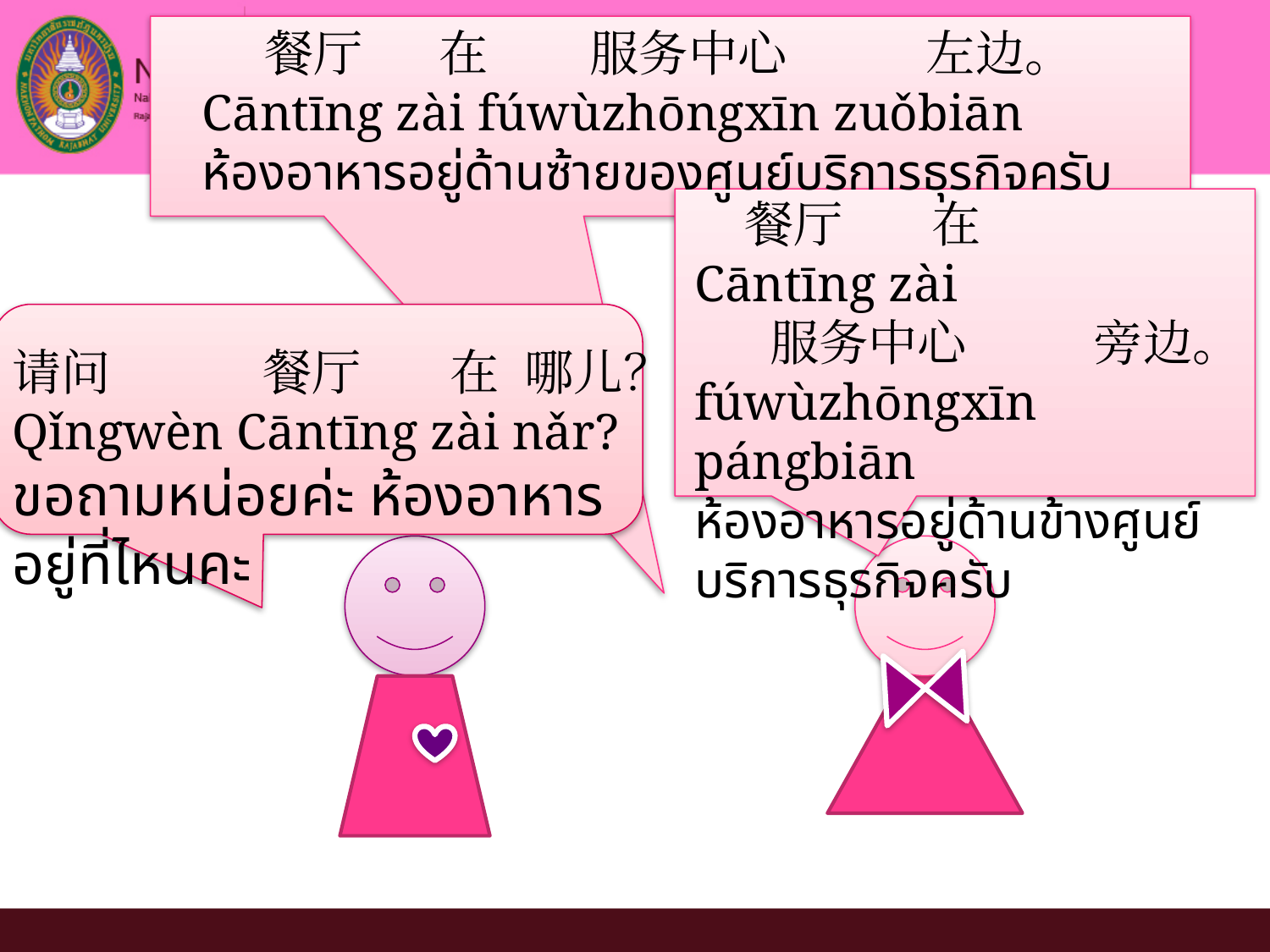

餐厅      在        服务中心           左边。
Cāntīng zài fúwùzhōngxīn zuǒbiān
ห้องอาหารอยู่ด้านซ้ายของศูนย์บริการธุรกิจครับ

#
   餐厅       在
Cāntīng zài
     服务中心          旁边。fúwùzhōngxīn pángbiān
ห้องอาหารอยู่ด้านข้างศูนย์บริการธุรกิจครับ

请问            餐厅       在  哪儿？
Qǐngwèn Cāntīng zài nǎr?
ขอถามหน่อยค่ะ ห้องอาหารอยู่ที่ไหนคะ